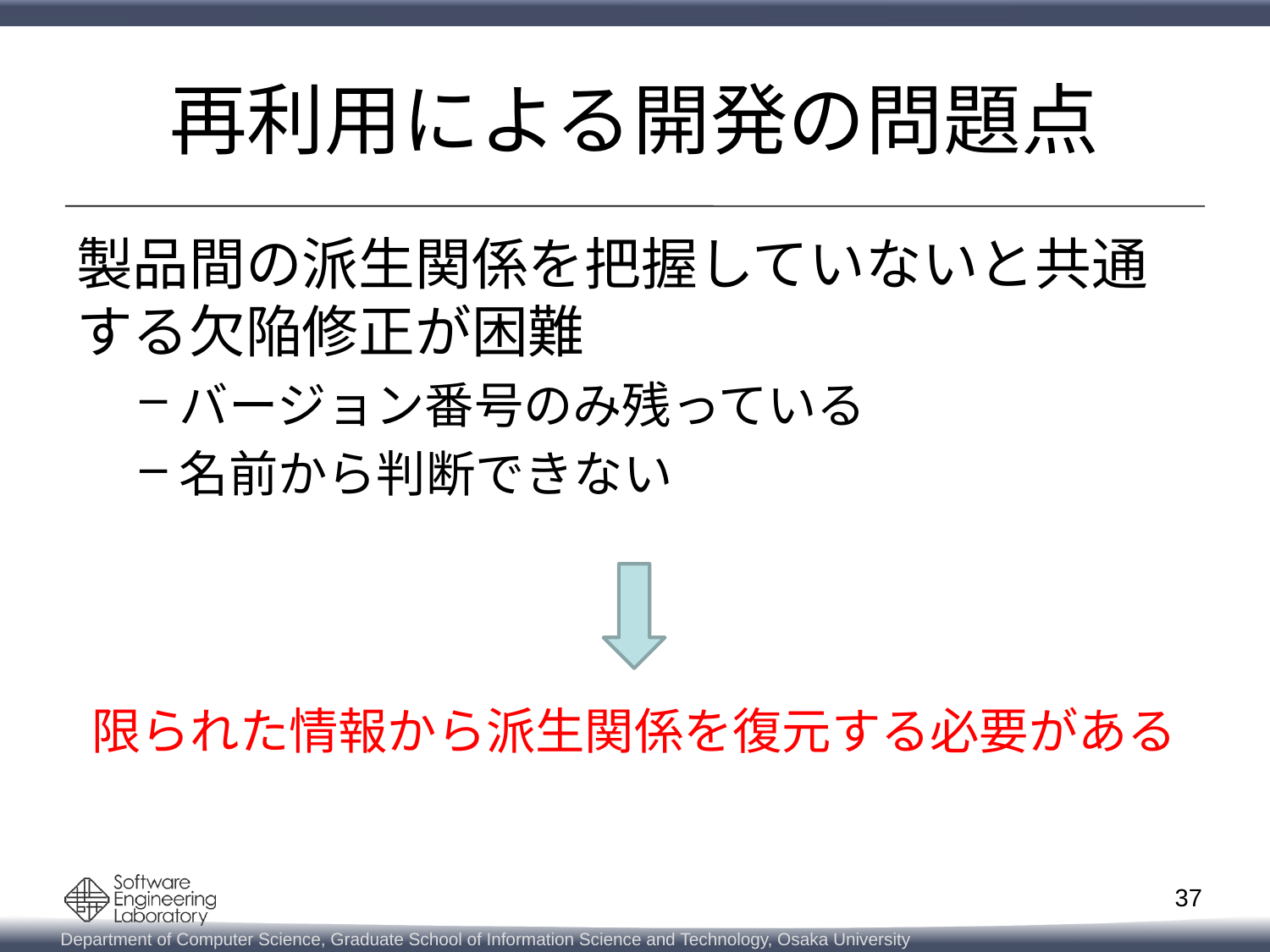

# 再利用による開発の問題点
製品間の派生関係を把握していないと共通する欠陥修正が困難
バージョン番号のみ残っている
名前から判断できない

限られた情報から派生関係を復元する必要がある
37